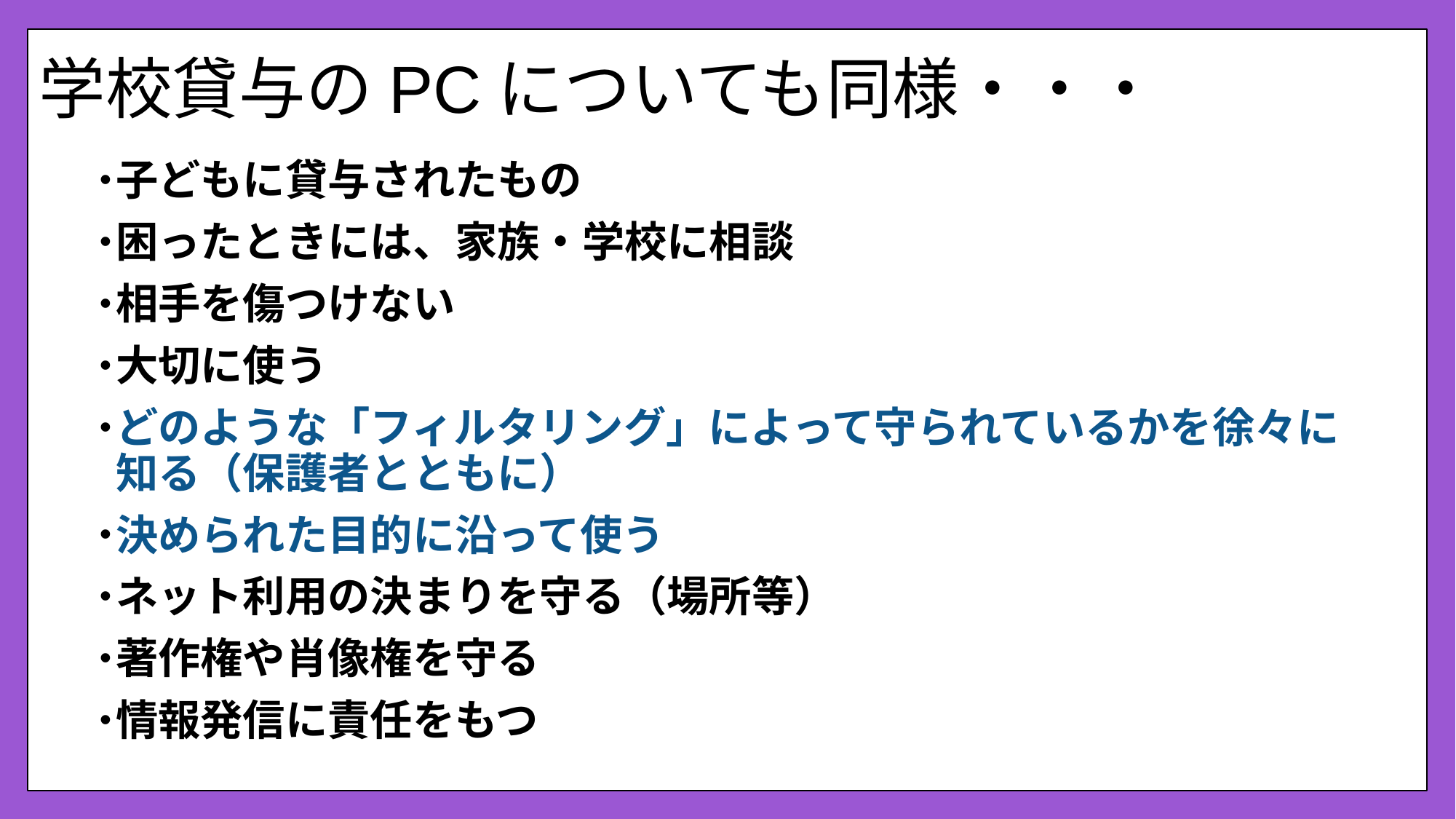

# 学校貸与のPCについても同様・・・
子どもに貸与されたもの
困ったときには、家族・学校に相談
相手を傷つけない
大切に使う
どのような「フィルタリング」によって守られているかを徐々に知る（保護者とともに）
決められた目的に沿って使う
ネット利用の決まりを守る（場所等）
著作権や肖像権を守る
情報発信に責任をもつ